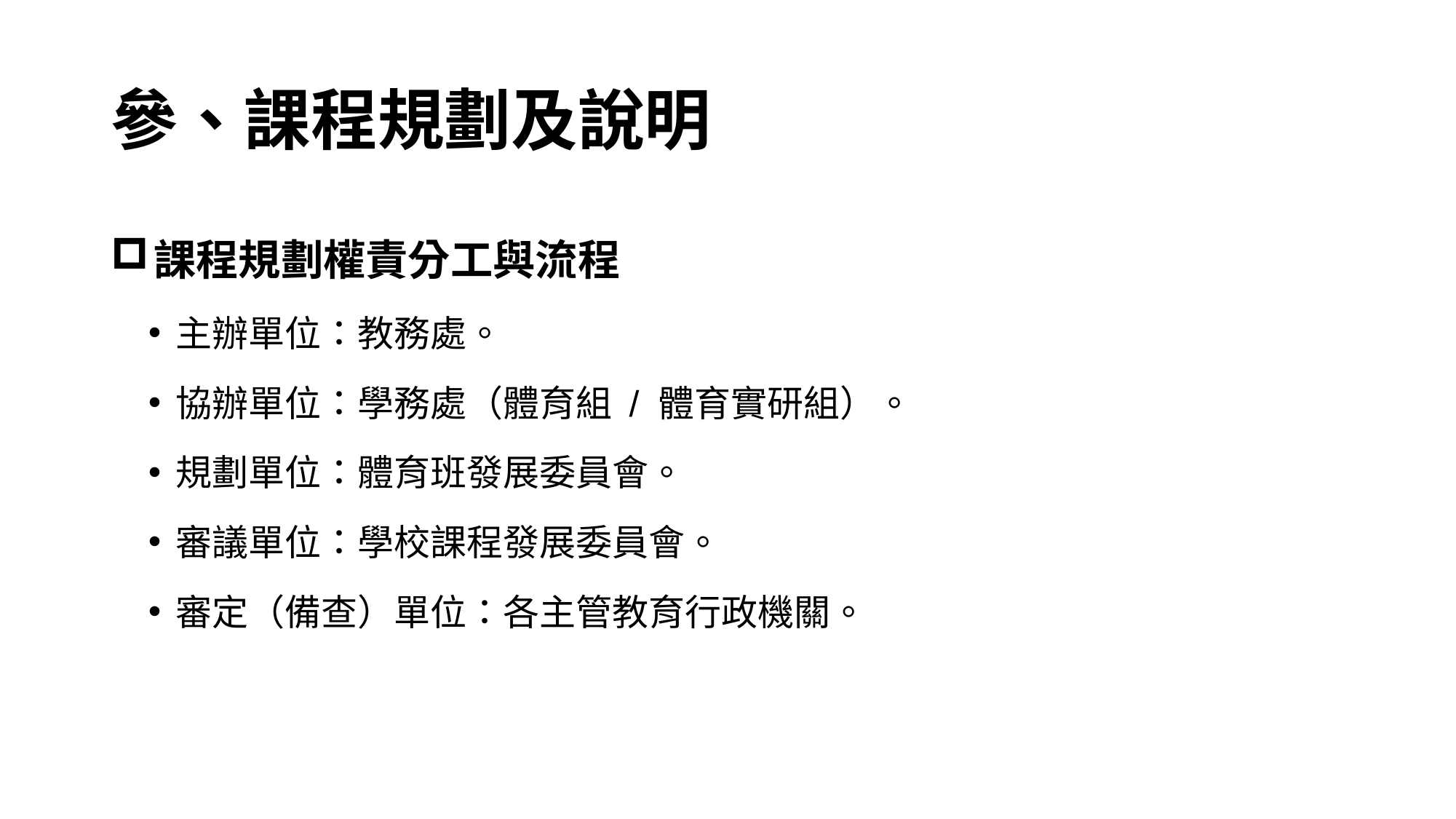

# 參、課程規劃及說明
課程規劃權責分工與流程
主辦單位：教務處。
協辦單位：學務處（體育組 / 體育實研組）。
規劃單位：體育班發展委員會。
審議單位：學校課程發展委員會。
審定（備查）單位：各主管教育行政機關。